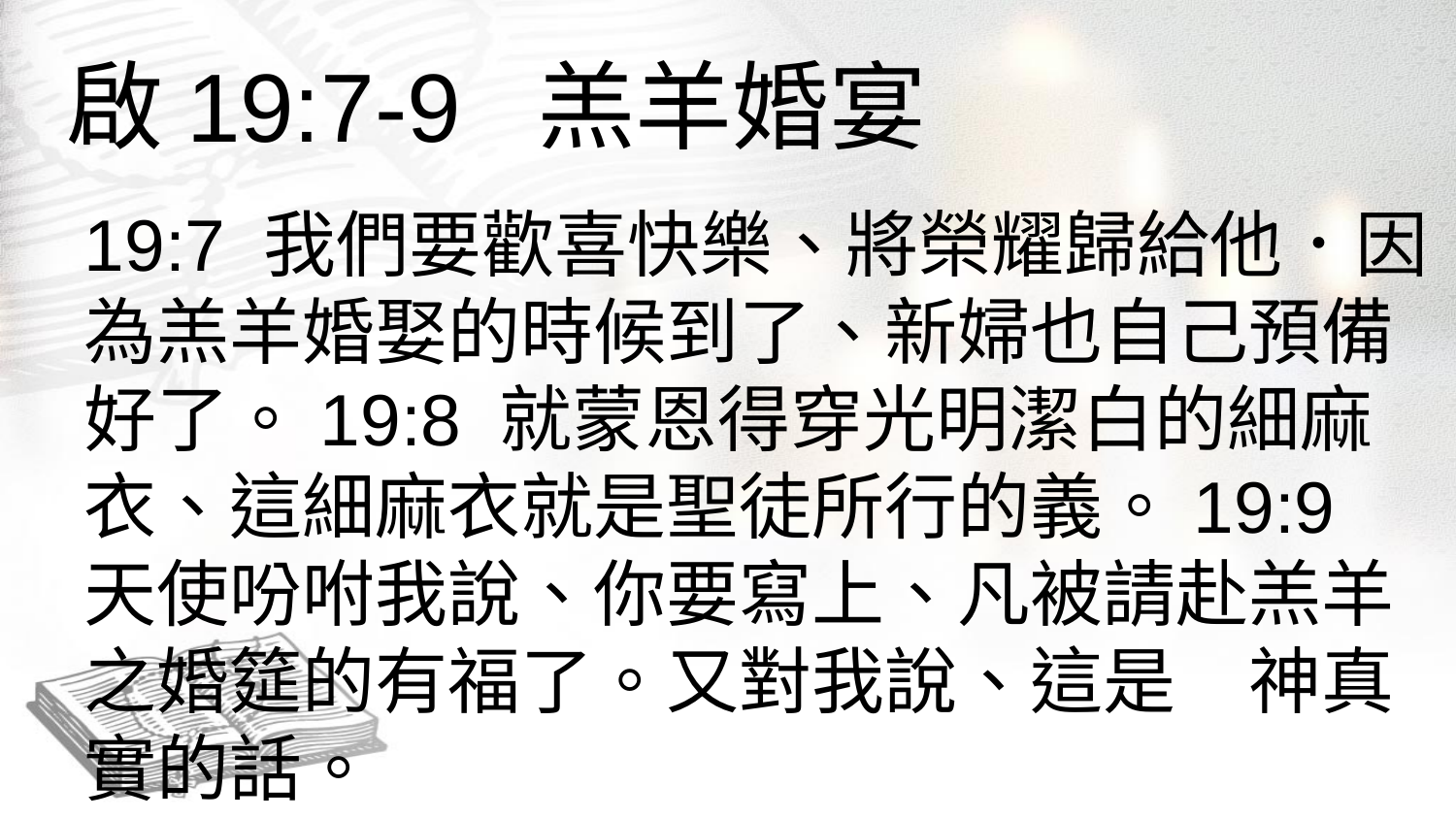

# 啟19:7-9  羔羊婚宴
19:7 我們要歡喜快樂、將榮耀歸給他．因為羔羊婚娶的時候到了、新婦也自己預備好了。19:8 就蒙恩得穿光明潔白的細麻衣、這細麻衣就是聖徒所行的義。19:9 天使吩咐我說、你要寫上、凡被請赴羔羊之婚筵的有福了。又對我說、這是　神真實的話。